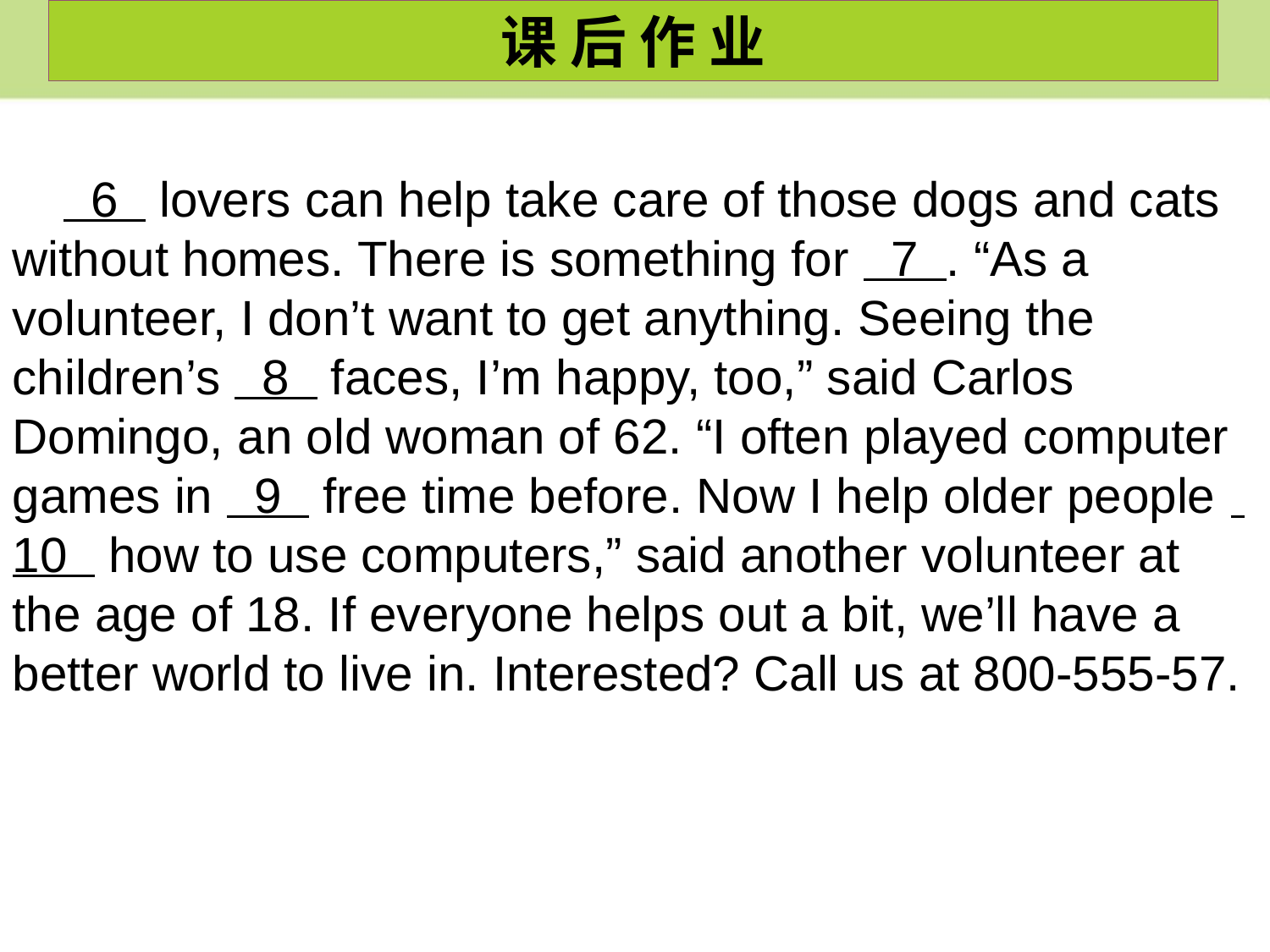

课 后 作 业
   6   lovers can help take care of those dogs and cats without homes. There is something for   7  . “As a volunteer, I don’t want to get anything. Seeing the children’s   8   faces, I’m happy, too,” said Carlos Domingo, an old woman of 62. “I often played computer games in   9   free time before. Now I help older people   10   how to use computers,” said another volunteer at the age of 18. If everyone helps out a bit, we’ll have a better world to live in. Interested? Call us at 800-555-57.